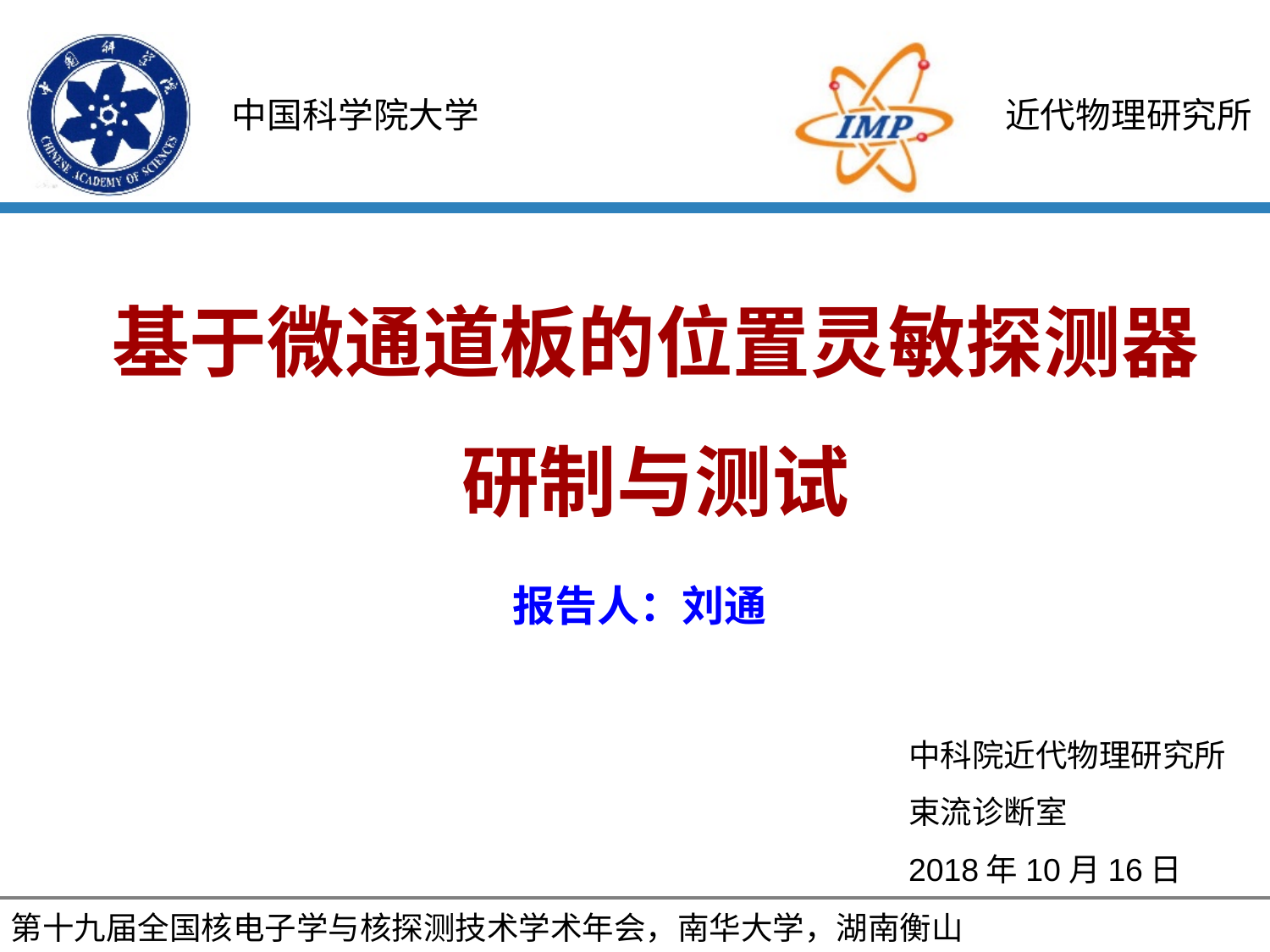

基于微通道板的位置灵敏探测器研制与测试
报告人：刘通
中科院近代物理研究所
束流诊断室
2018年10月16日